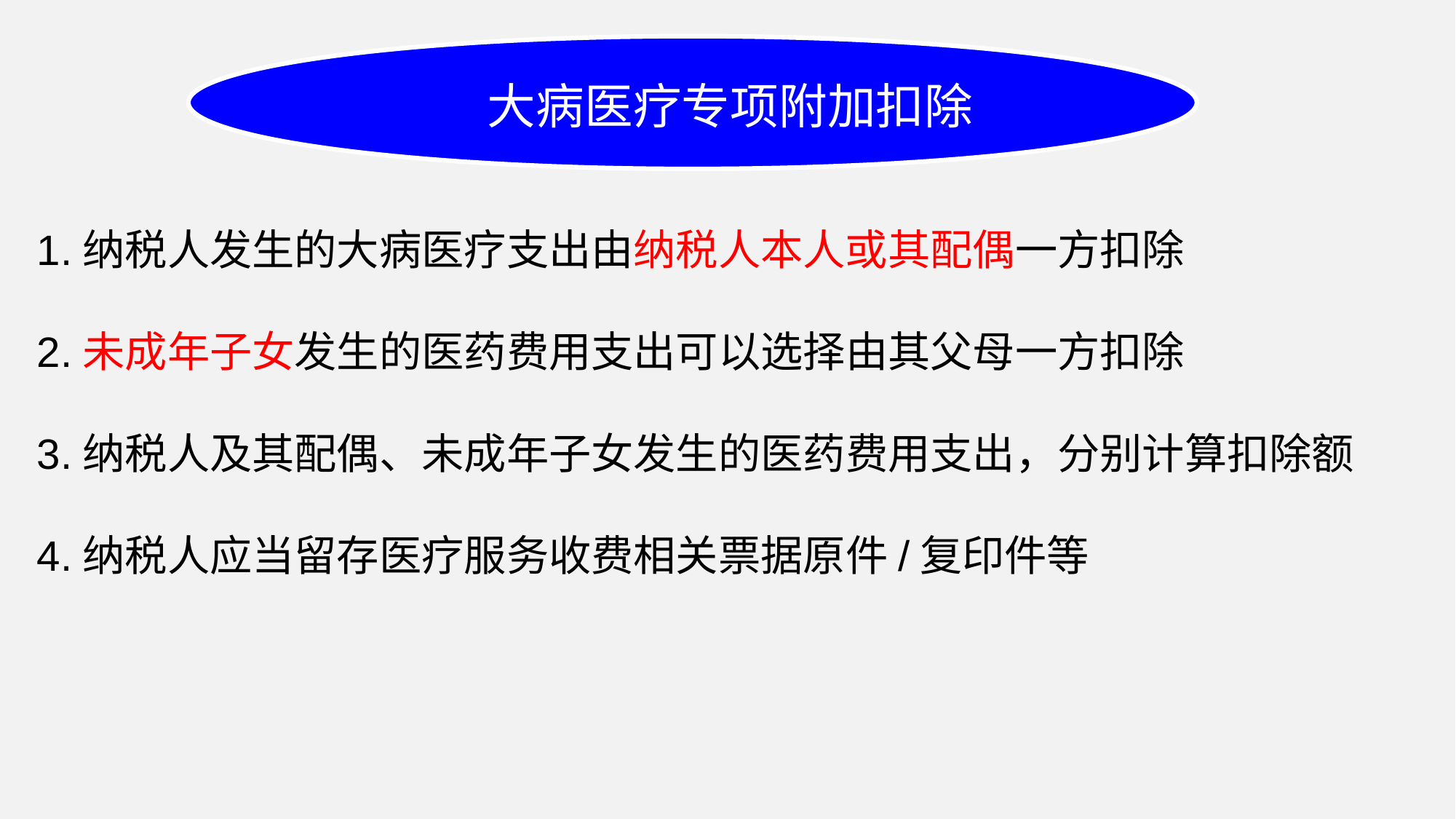

大病医疗专项附加扣除
1.纳税人发生的大病医疗支出由纳税人本人或其配偶一方扣除

2.未成年子女发生的医药费用支出可以选择由其父母一方扣除

3.纳税人及其配偶、未成年子女发生的医药费用支出，分别计算扣除额

4.纳税人应当留存医疗服务收费相关票据原件/复印件等